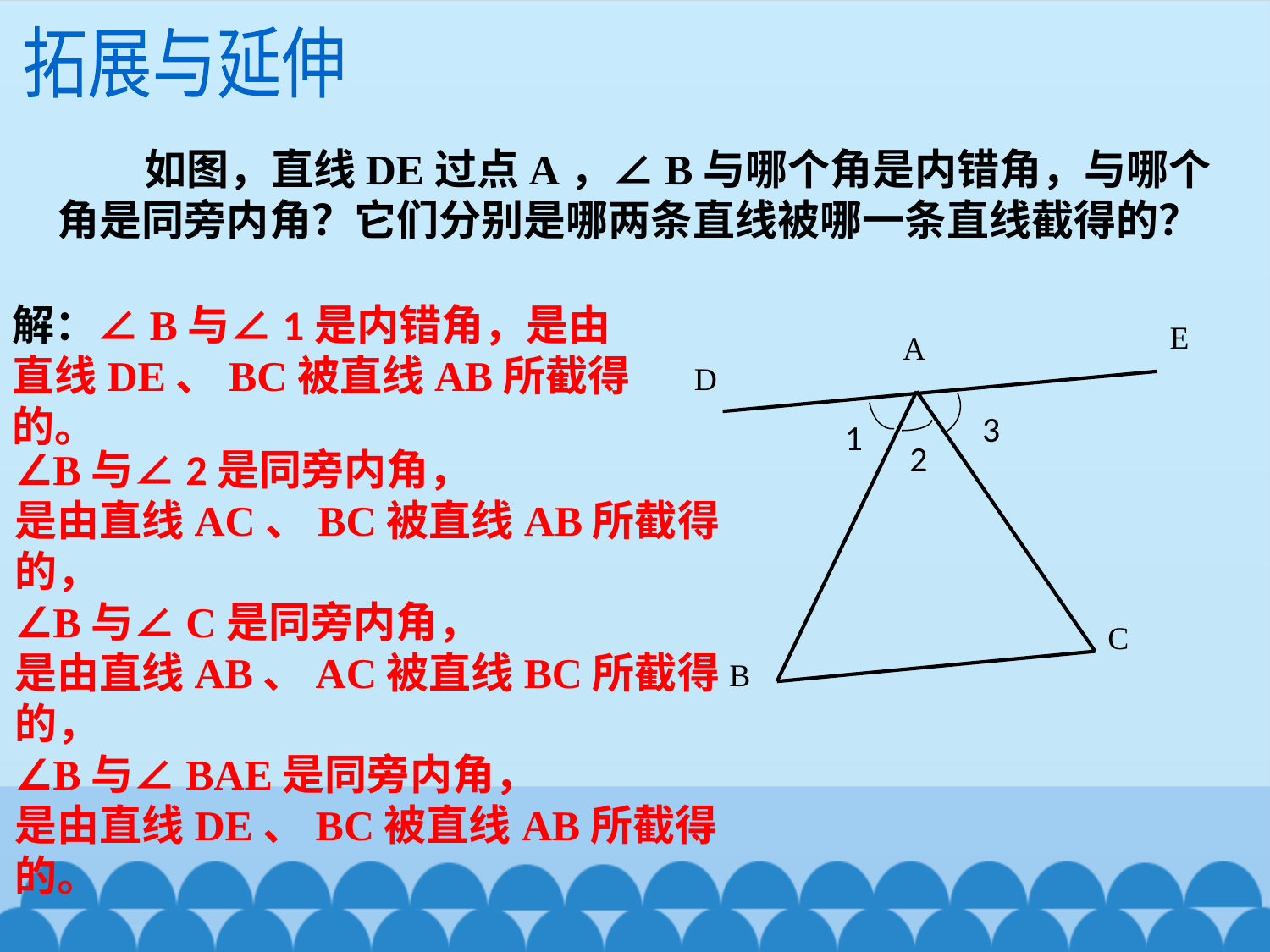

拓展与延伸
        如图，直线DE过点A，∠B与哪个角是内错角，与哪个角是同旁内角？它们分别是哪两条直线被哪一条直线截得的？
解：∠B与∠1是内错角，是由直线DE、BC被直线AB所截得的。
E
A
D
C
B

3
1

2
∠B与∠2是同旁内角，
是由直线AC、BC被直线AB所截得的，
∠B与∠C是同旁内角，
是由直线AB、AC被直线BC所截得的，
∠B与∠BAE是同旁内角，
是由直线DE、BC被直线AB所截得的。